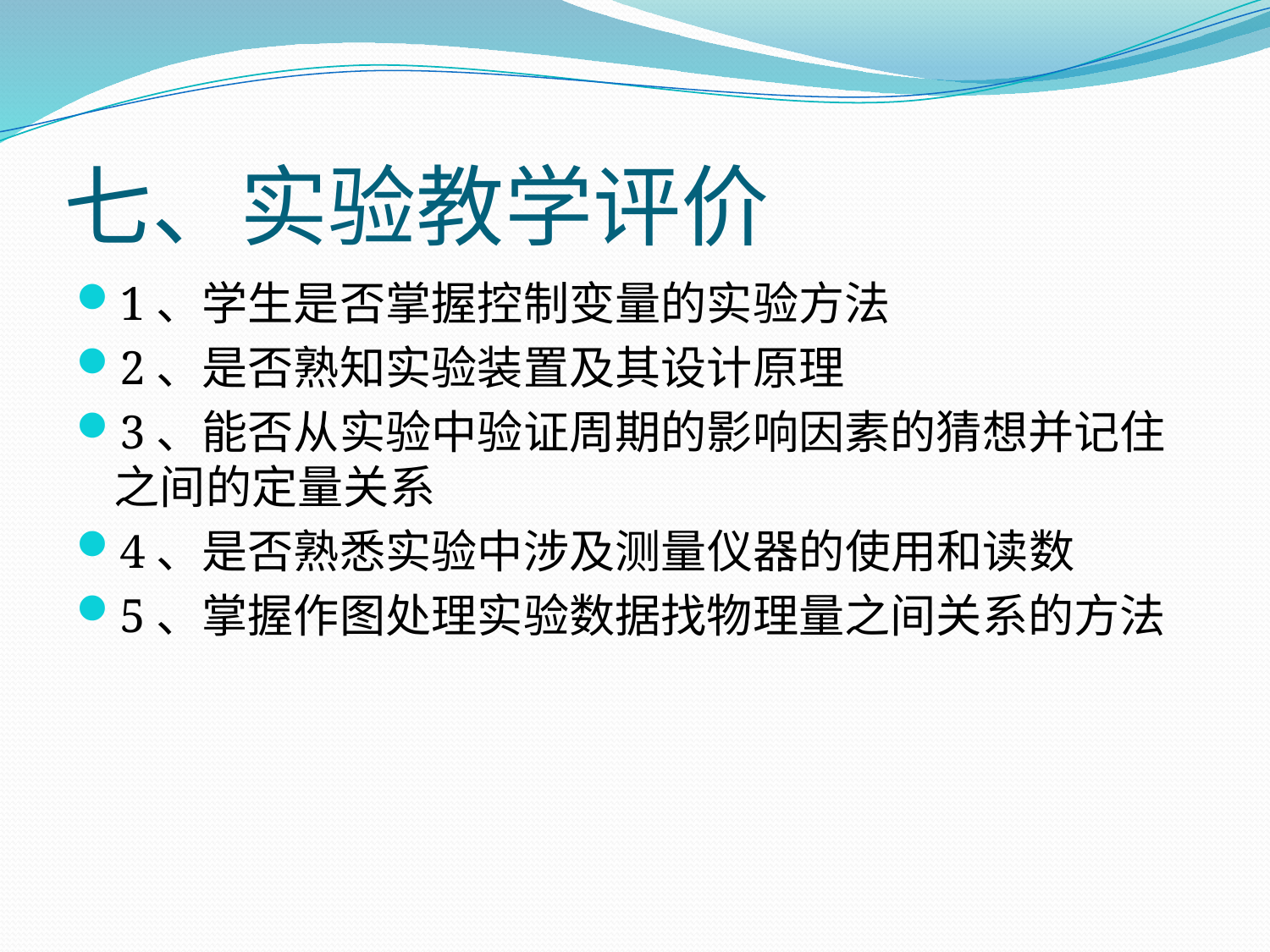

# 七、实验教学评价
1、学生是否掌握控制变量的实验方法
2、是否熟知实验装置及其设计原理
3、能否从实验中验证周期的影响因素的猜想并记住之间的定量关系
4、是否熟悉实验中涉及测量仪器的使用和读数
5、掌握作图处理实验数据找物理量之间关系的方法